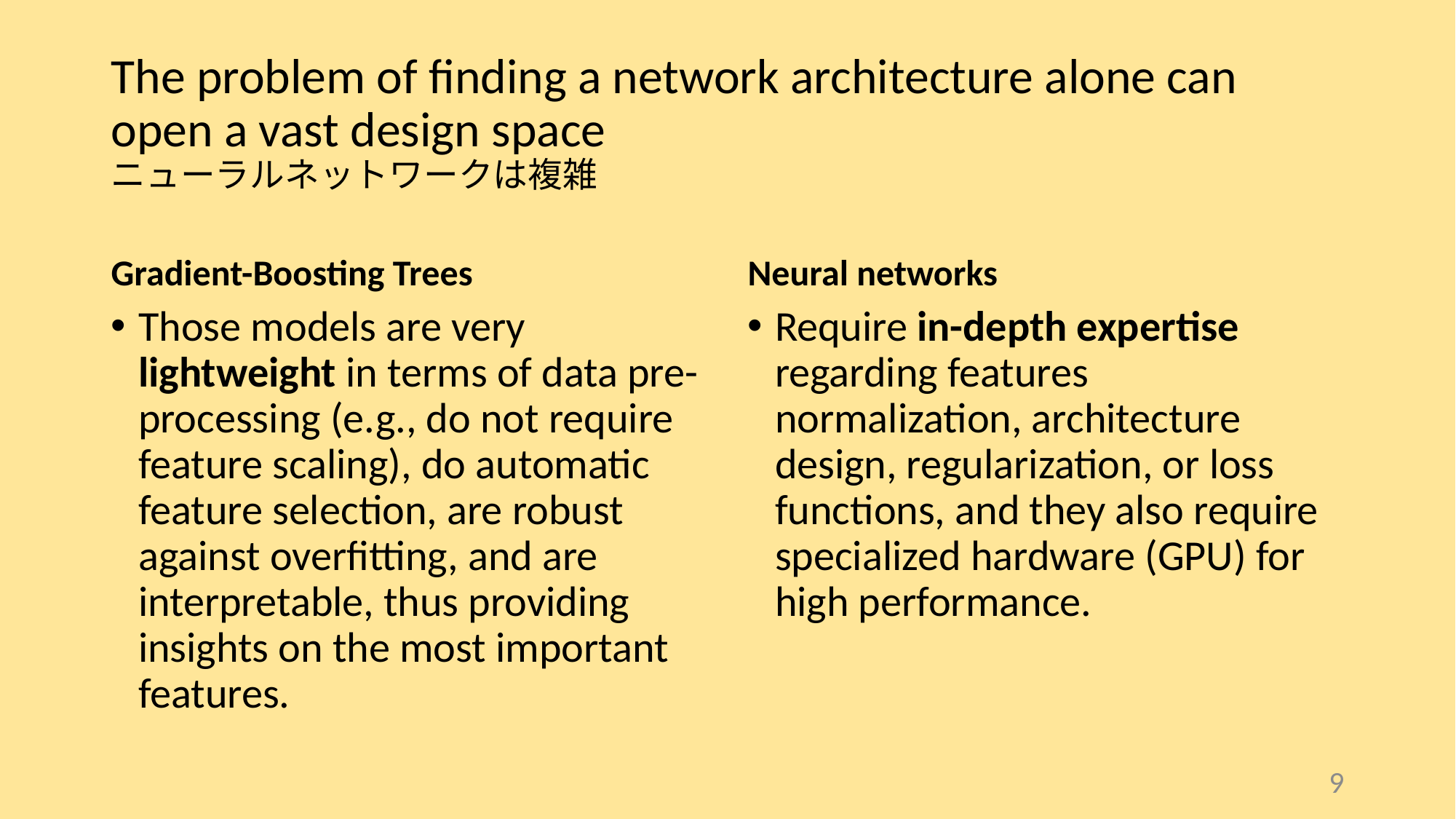

# The problem of finding a network architecture alone can open a vast design space　 ニューラルネットワークは複雑
Gradient-Boosting Trees
Neural networks
Those models are very lightweight in terms of data pre-processing (e.g., do not require feature scaling), do automatic feature selection, are robust against overfitting, and are interpretable, thus providing insights on the most important features.

Require in-depth expertise regarding features normalization, architecture design, regularization, or loss functions, and they also require specialized hardware (GPU) for high performance.

9